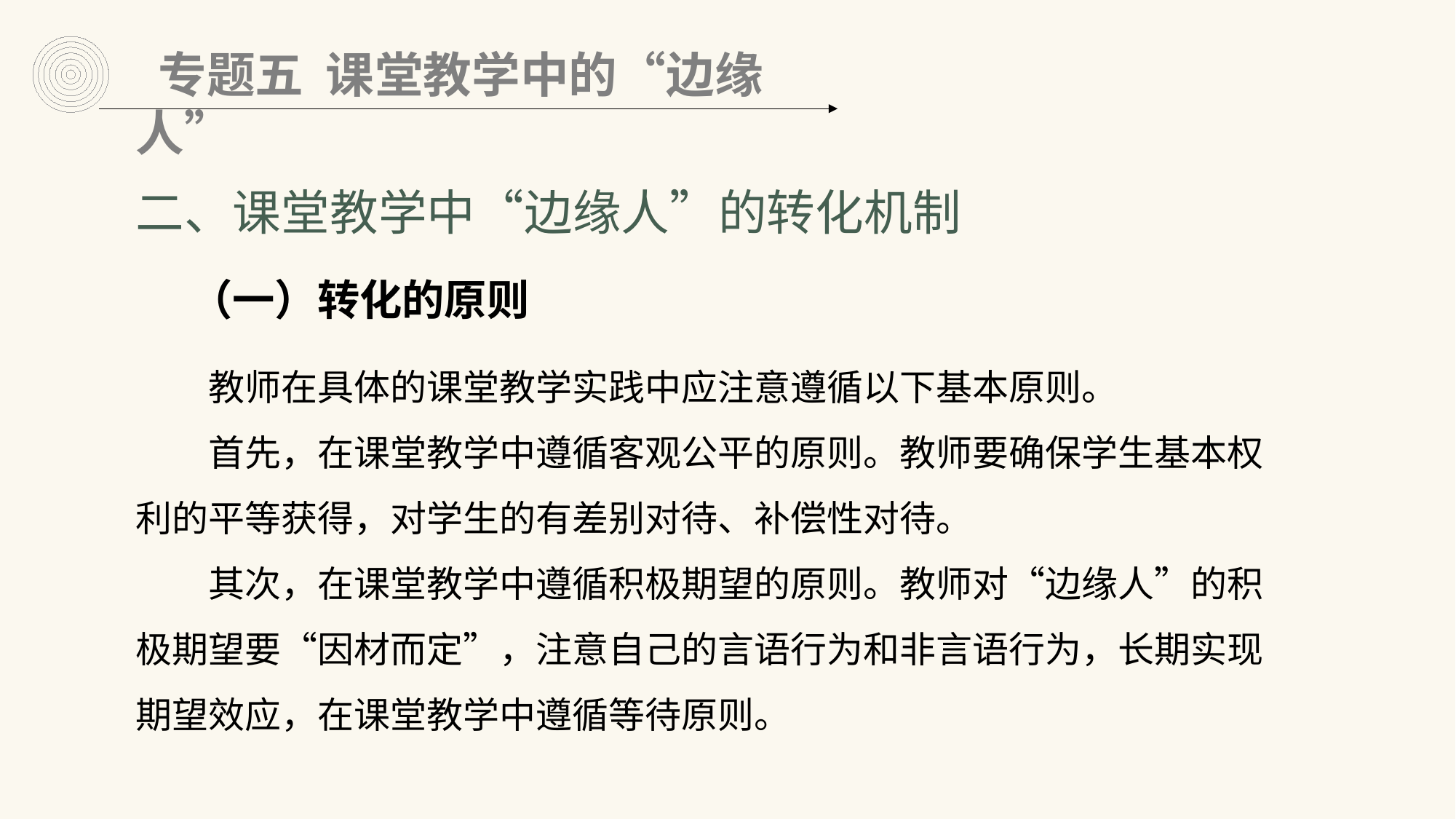

专题五  课堂教学中的“边缘人”
二、课堂教学中“边缘人”的转化机制
（一）转化的原则
教师在具体的课堂教学实践中应注意遵循以下基本原则。
首先，在课堂教学中遵循客观公平的原则。教师要确保学生基本权利的平等获得，对学生的有差别对待、补偿性对待。
其次，在课堂教学中遵循积极期望的原则。教师对“边缘人”的积极期望要“因材而定”，注意自己的言语行为和非言语行为，长期实现期望效应，在课堂教学中遵循等待原则。